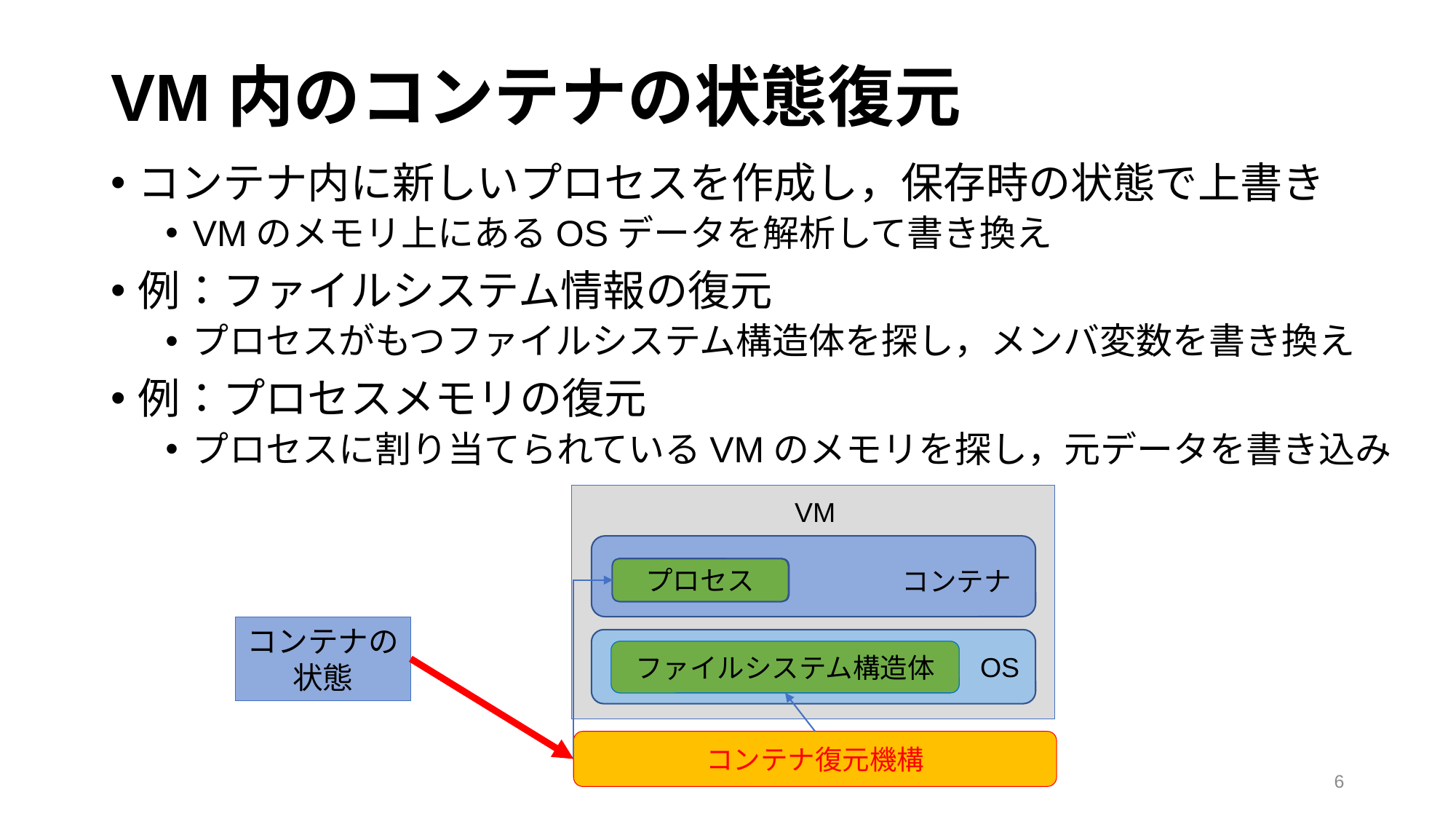

# VM内のコンテナの状態復元
コンテナ内に新しいプロセスを作成し，保存時の状態で上書き
VMのメモリ上にあるOSデータを解析して書き換え
例：ファイルシステム情報の復元
プロセスがもつファイルシステム構造体を探し，メンバ変数を書き換え
例：プロセスメモリの復元
プロセスに割り当てられているVMのメモリを探し，元データを書き込み

VM

プロセス
プロセス
コンテナ
コンテナの状態

ファイルシステム構造体
ファイルシステム構造体
OS
コンテナ復元機構
6